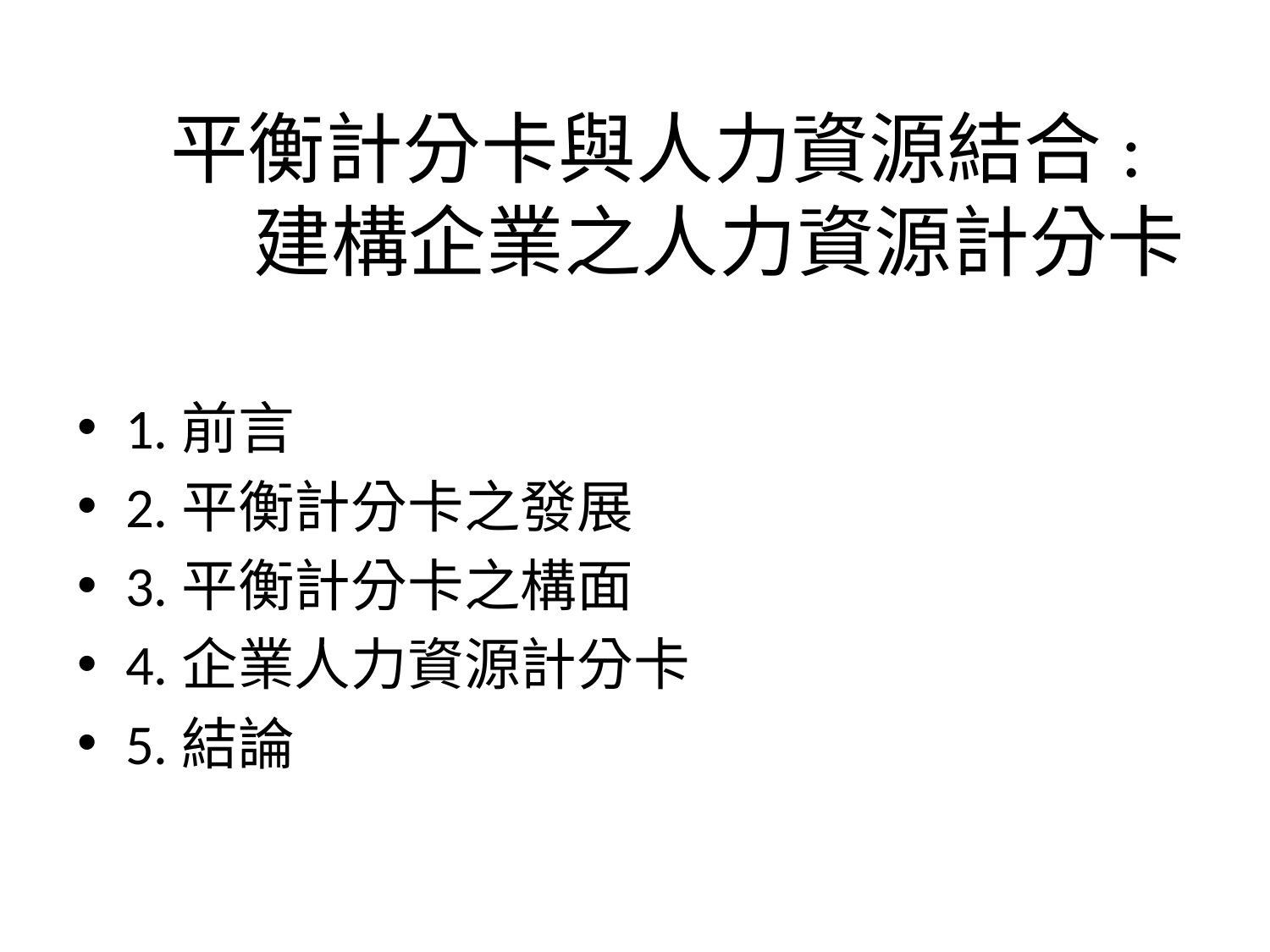

# 平衡計分卡與人力資源結合: 建構企業之人力資源計分卡

1.前言
2.平衡計分卡之發展
3.平衡計分卡之構面
4.企業人力資源計分卡
5.結論